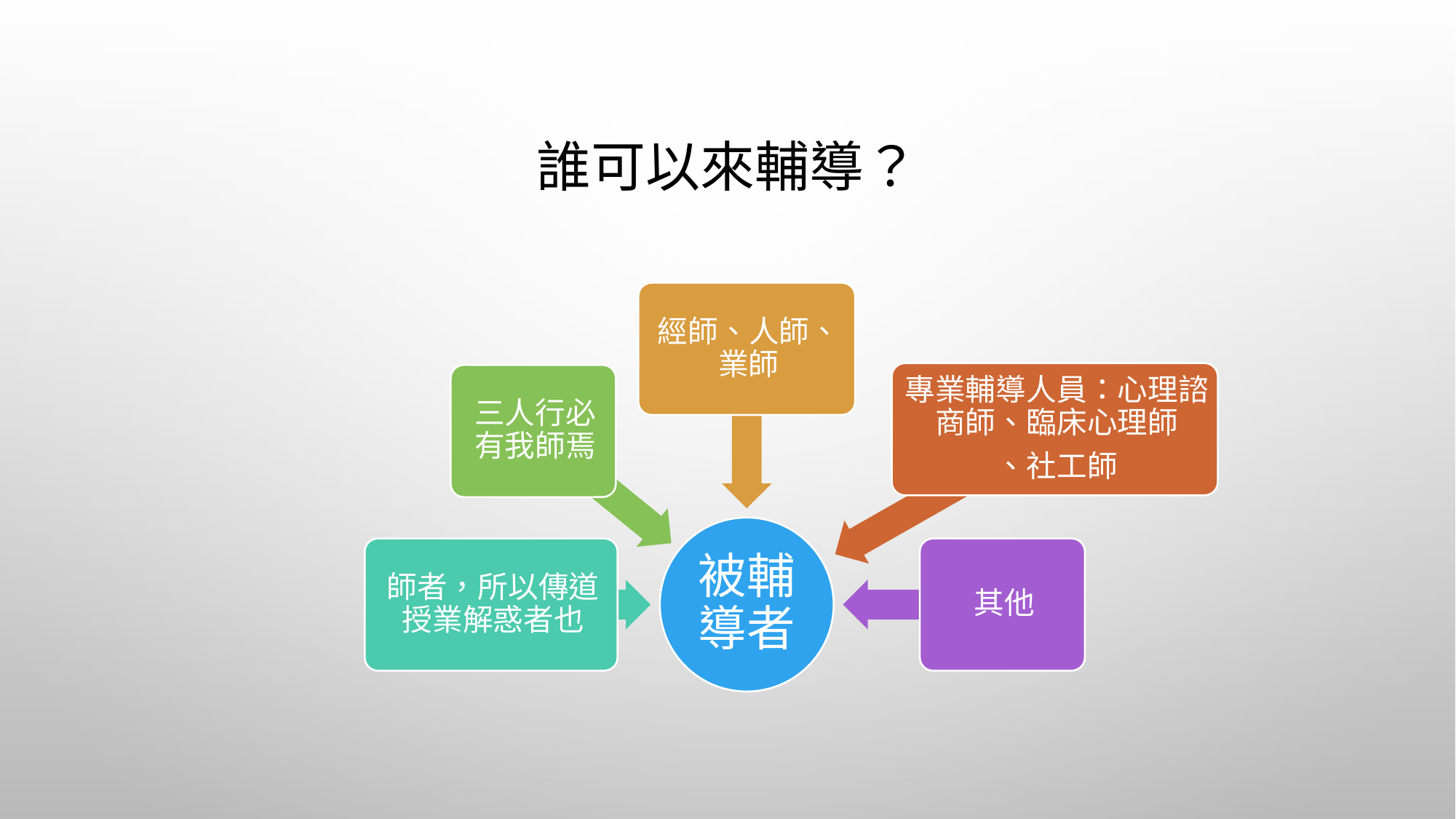

# 誰可以來輔導？
被輔導者
師者，所以傳道授業解惑者也
三人行必有我師焉
經師、人師、業師
專業輔導人員：心理諮商師、臨床心理師
、社工師
其他